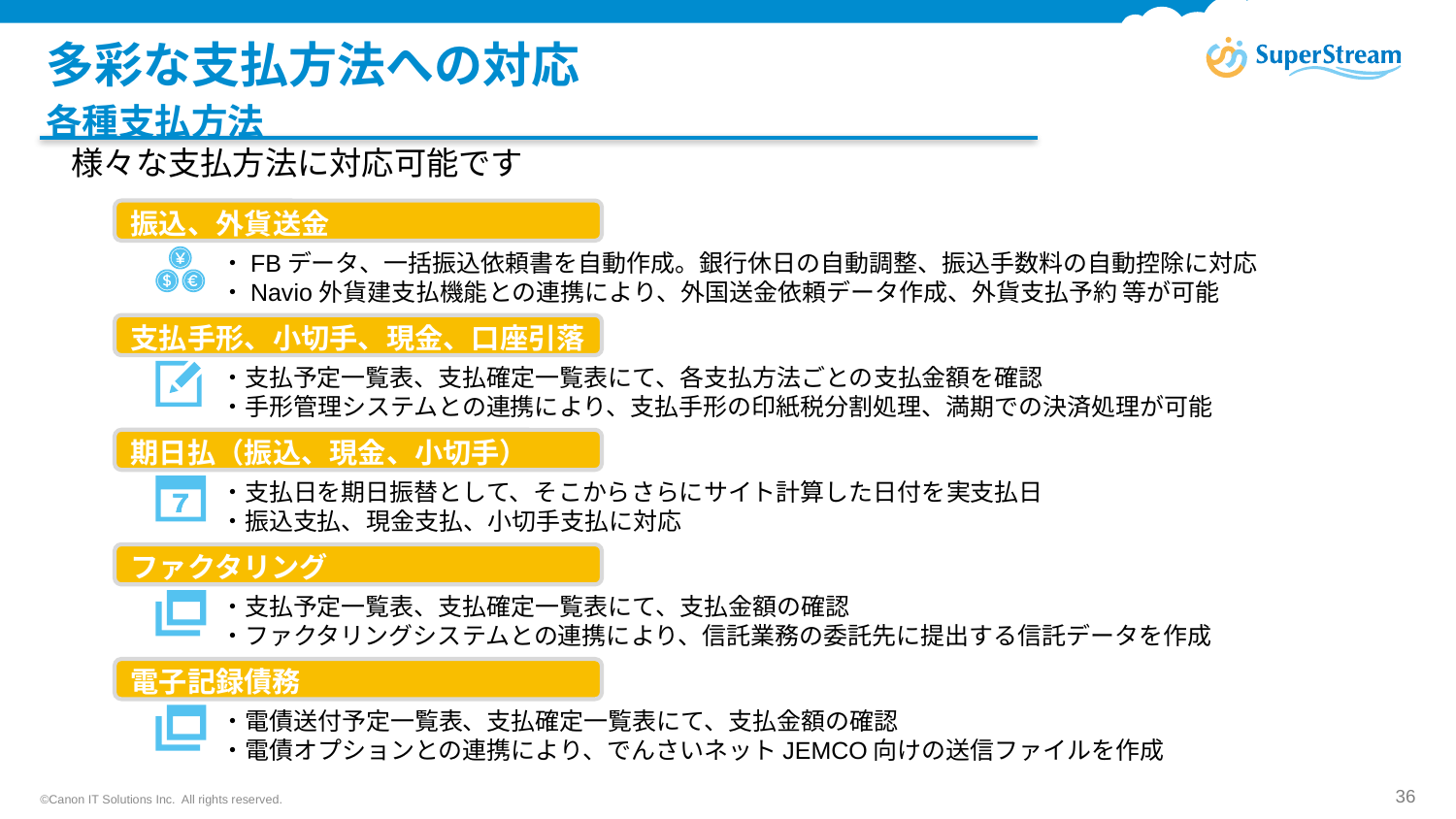

# 多彩な支払方法への対応
各種支払方法

様々な支払方法に対応可能です
振込、外貨送金
・FBデータ、一括振込依頼書を自動作成。銀行休日の自動調整、振込手数料の自動控除に対応
・Navio外貨建支払機能との連携により、外国送金依頼データ作成、外貨支払予約 等が可能

支払手形、小切手、現金、口座引落
・支払予定一覧表、支払確定一覧表にて、各支払方法ごとの支払金額を確認
・手形管理システムとの連携により、支払手形の印紙税分割処理、満期での決済処理が可能

期日払（振込、現金、小切手）
・支払日を期日振替として、そこからさらにサイト計算した日付を実支払日
・振込支払、現金支払、小切手支払に対応

ファクタリング
・支払予定一覧表、支払確定一覧表にて、支払金額の確認
・ファクタリングシステムとの連携により、信託業務の委託先に提出する信託データを作成

電子記録債務
・電債送付予定一覧表、支払確定一覧表にて、支払金額の確認
・電債オプションとの連携により、でんさいネットJEMCO向けの送信ファイルを作成

©Canon IT Solutions Inc.  All rights reserved.
36